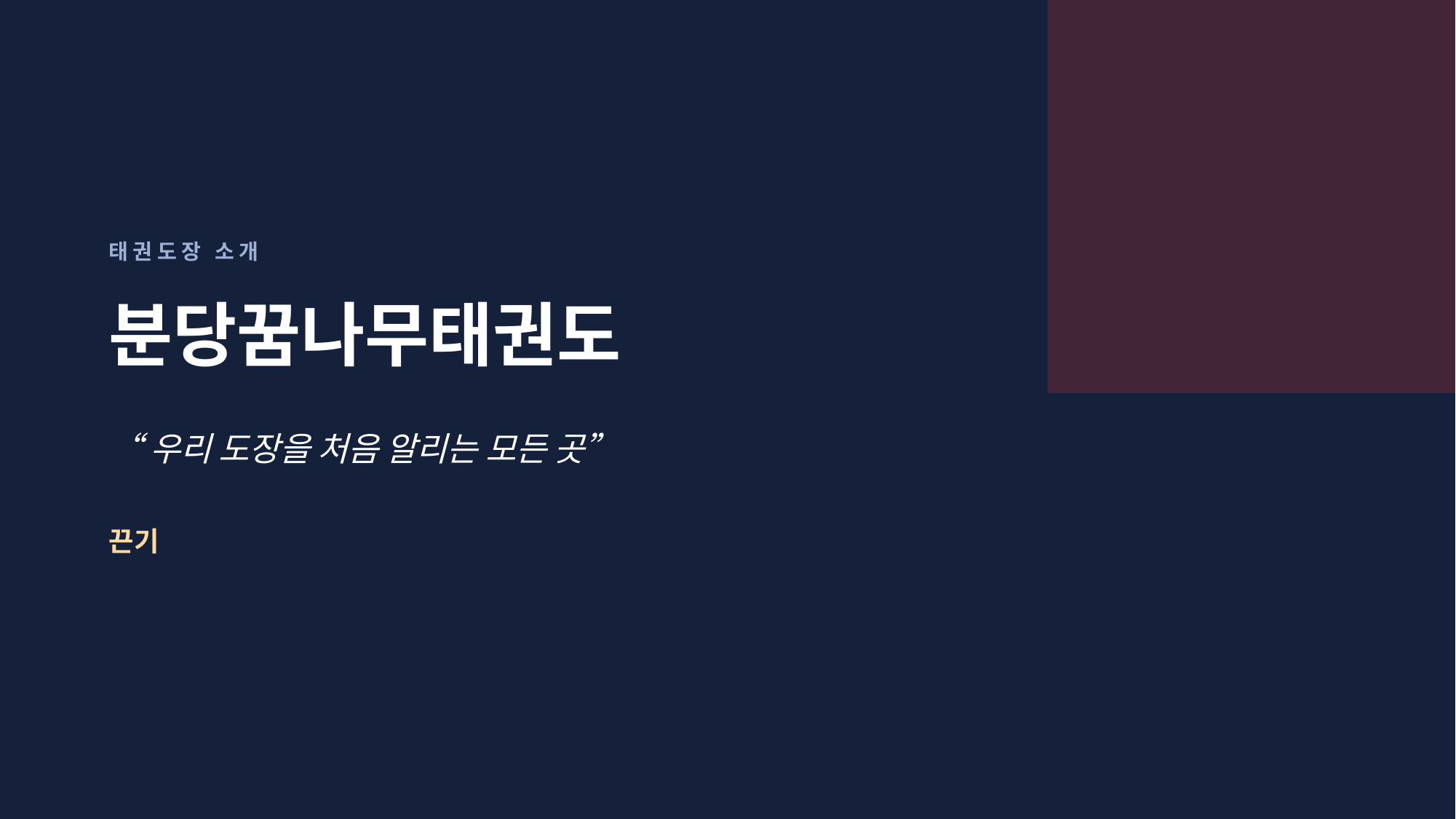

태권도장 소개
분당꿈나무태권도
“우리 도장을 처음 알리는 모든 곳”
끈기